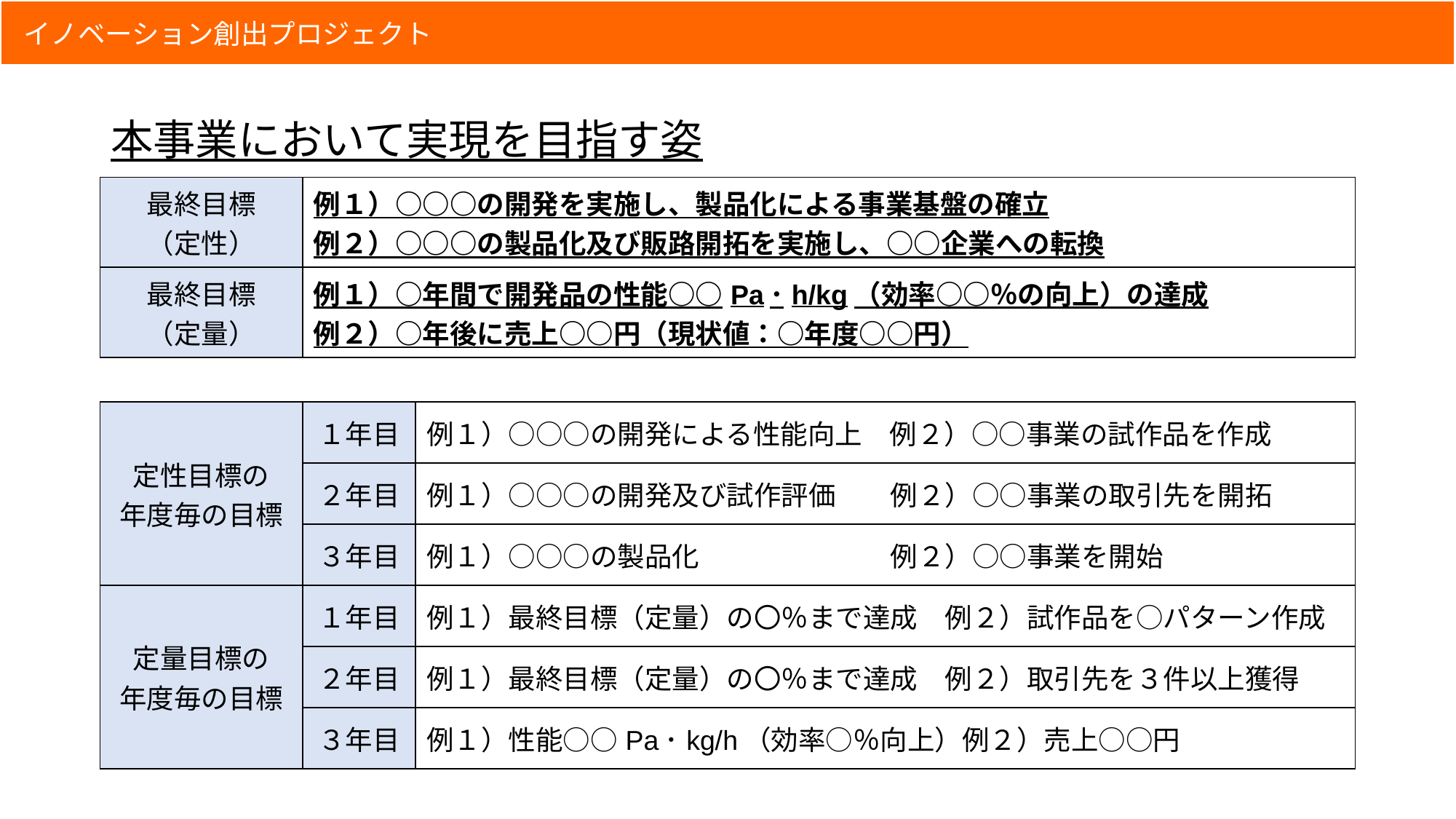

# 本事業において実現を目指す姿
| 最終目標 （定性） | 例１）○○○の開発を実施し、製品化による事業基盤の確立 例２）○○○の製品化及び販路開拓を実施し、○○企業への転換 |  |
| --- | --- | --- |
| 最終目標 （定量） | 例１）○年間で開発品の性能○○Pa･h/kg（効率○○％の向上）の達成 例２）○年後に売上○○円（現状値：○年度○○円） |  |
|  |  |  |
| 定性目標の 年度毎の目標 | １年目 | 例１）○○○の開発による性能向上　例２）○○事業の試作品を作成 |
|  | ２年目 | 例１）○○○の開発及び試作評価　　例２）○○事業の取引先を開拓 |
|  | ３年目 | 例１）○○○の製品化　　　　　　　例２）○○事業を開始 |
| 定量目標の 年度毎の目標 | １年目 | 例１）最終目標（定量）の〇％まで達成　例２）試作品を○パターン作成 |
|  | ２年目 | 例１）最終目標（定量）の〇％まで達成　例２）取引先を３件以上獲得 |
|  | ３年目 | 例１）性能○○Pa･kg/h（効率○％向上）例２）売上○○円 |